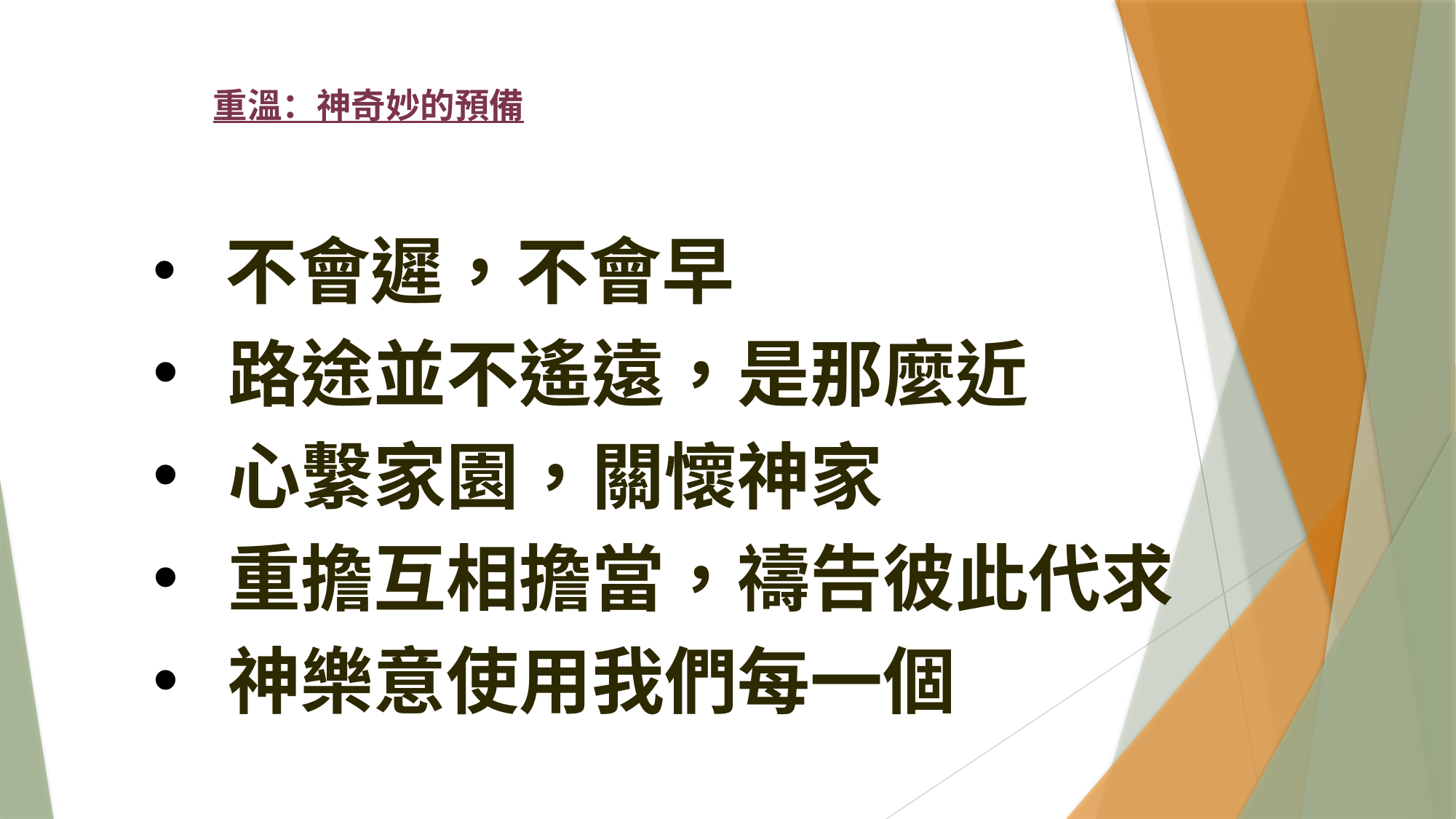

# 重溫：神奇妙的預備
 不會遲，不會早
 路途並不遙遠，是那麼近
 心繫家園，關懷神家
 重擔互相擔當，禱告彼此代求
 神樂意使用我們每一個